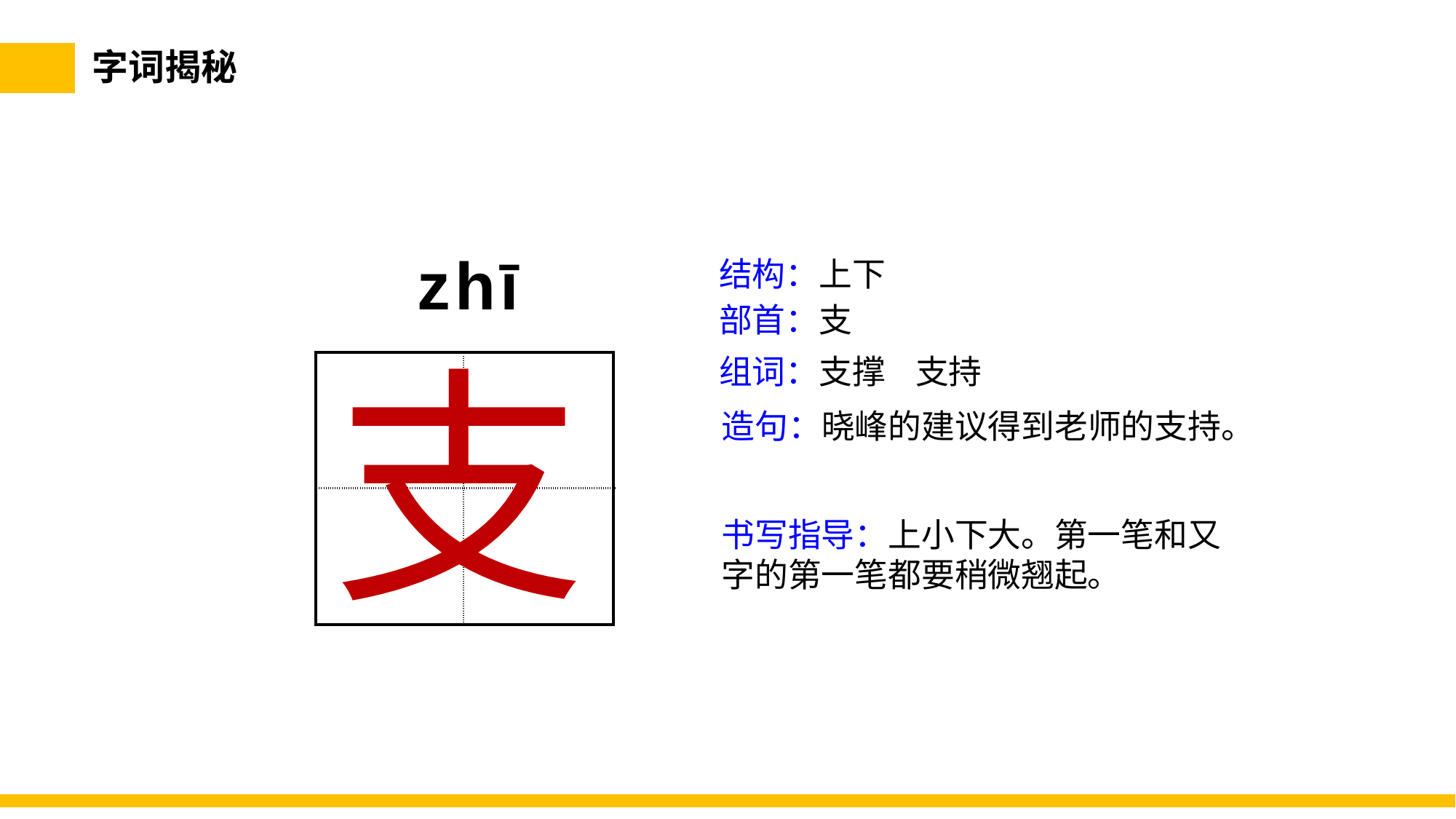

字词揭秘
zhī
结构：上下
部首：支
支
组词：支撑    支持
|  |  |
| --- | --- |
|  |  |
造句：晓峰的建议得到老师的支持。

书写指导：上小下大。第一笔和又字的第一笔都要稍微翘起。